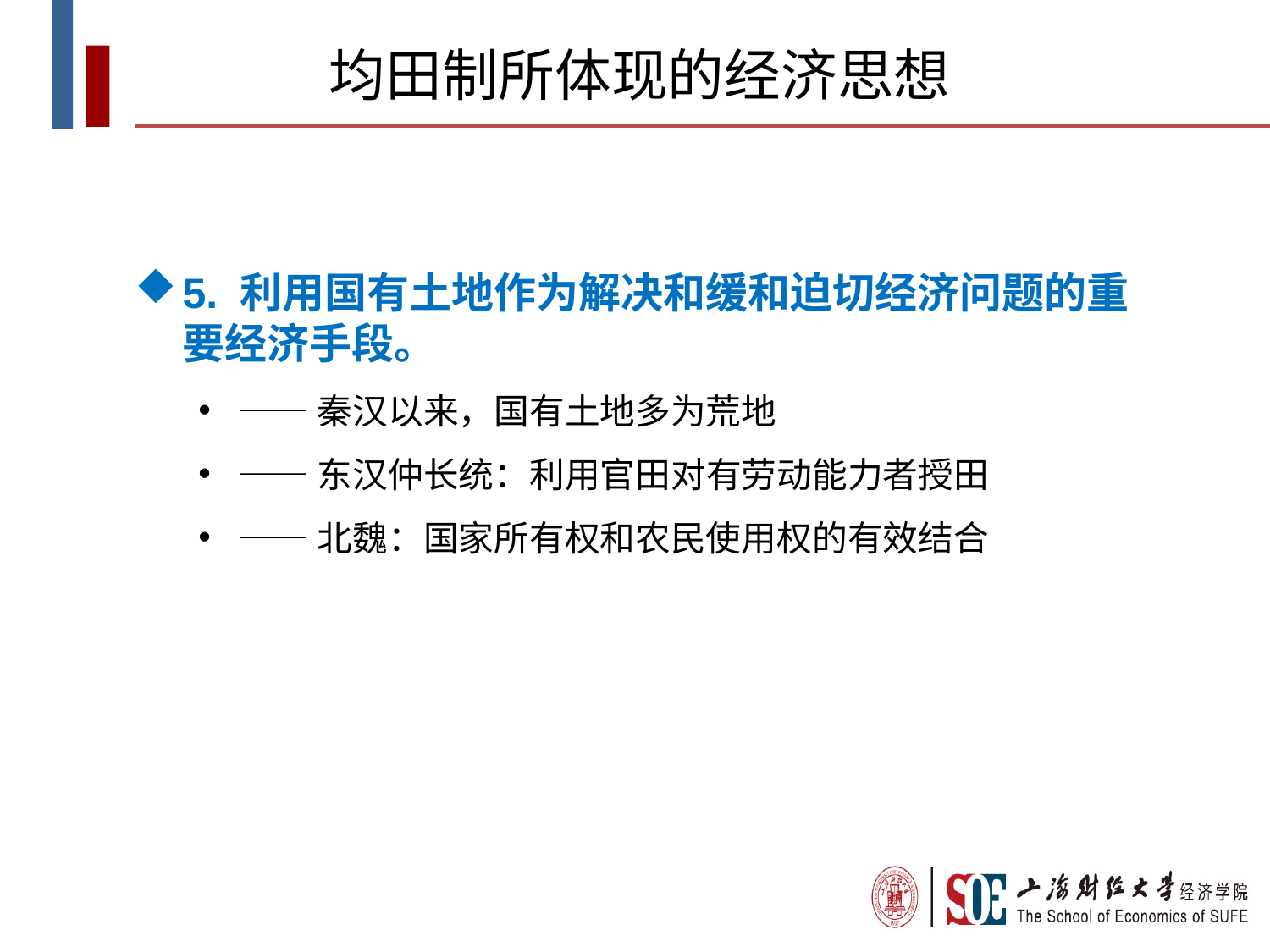

均田制所体现的经济思想
5. 利用国有土地作为解决和缓和迫切经济问题的重要经济手段。
——秦汉以来，国有土地多为荒地
——东汉仲长统：利用官田对有劳动能力者授田
——北魏：国家所有权和农民使用权的有效结合